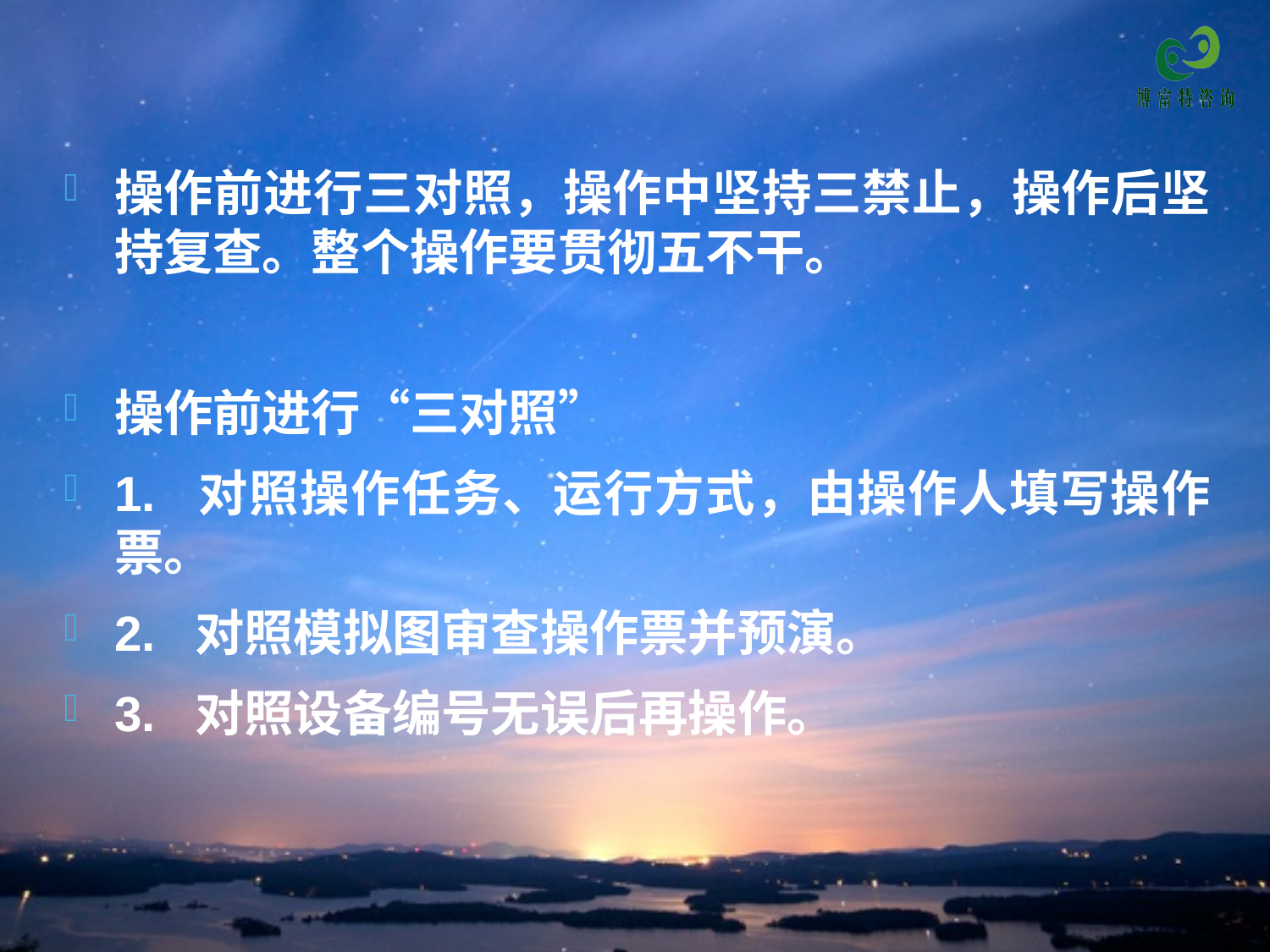

操作前进行三对照，操作中坚持三禁止，操作后坚持复查。整个操作要贯彻五不干。

操作前进行“三对照”
1.  对照操作任务、运行方式，由操作人填写操作票。
2.  对照模拟图审查操作票并预演。
3.  对照设备编号无误后再操作。